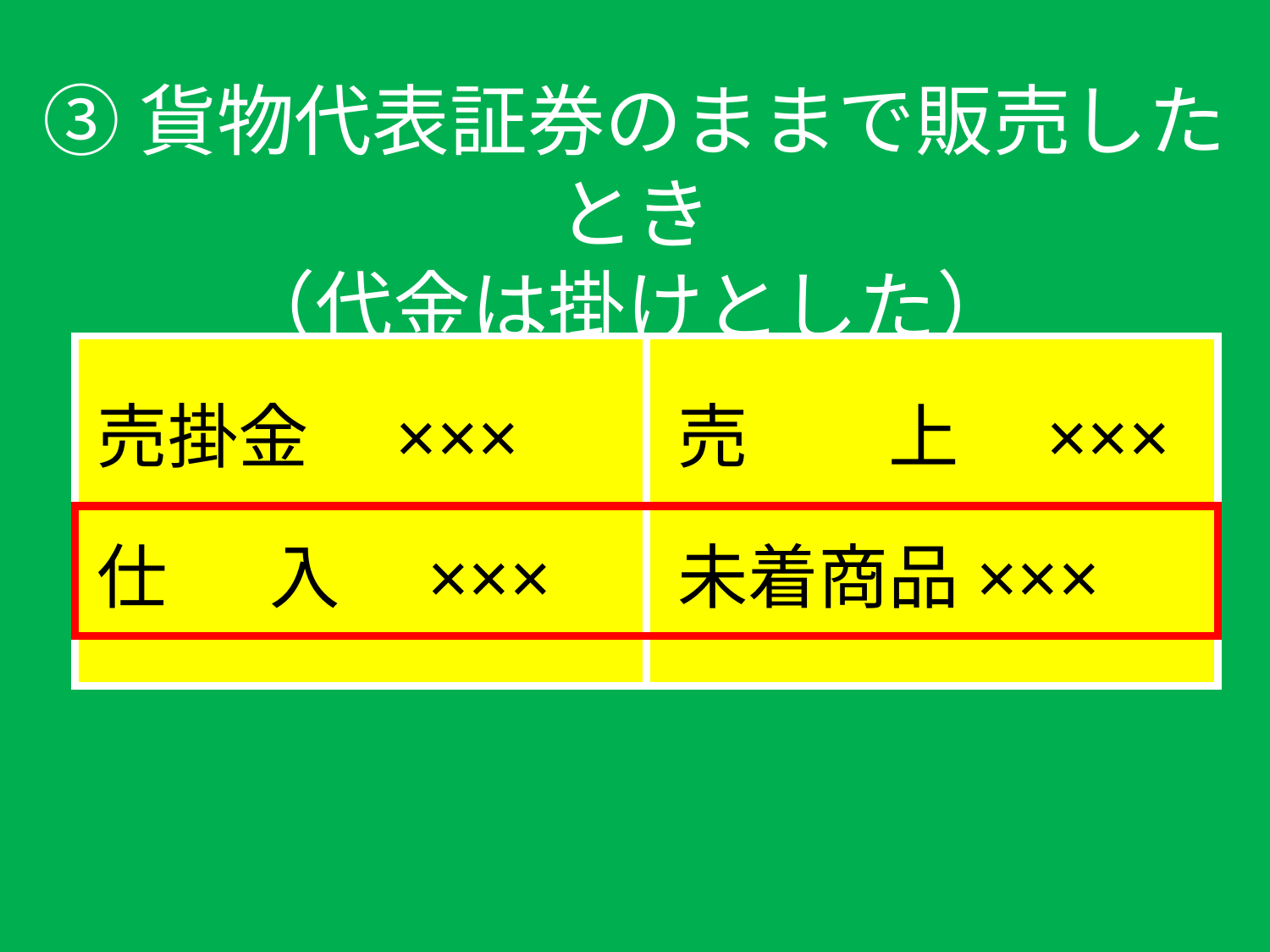

# ③貨物代表証券のままで販売したとき （代金は掛けとした）
|  |  |
| --- | --- |
売掛金　×××
売　　上　×××

仕　  入　×××
未着商品×××